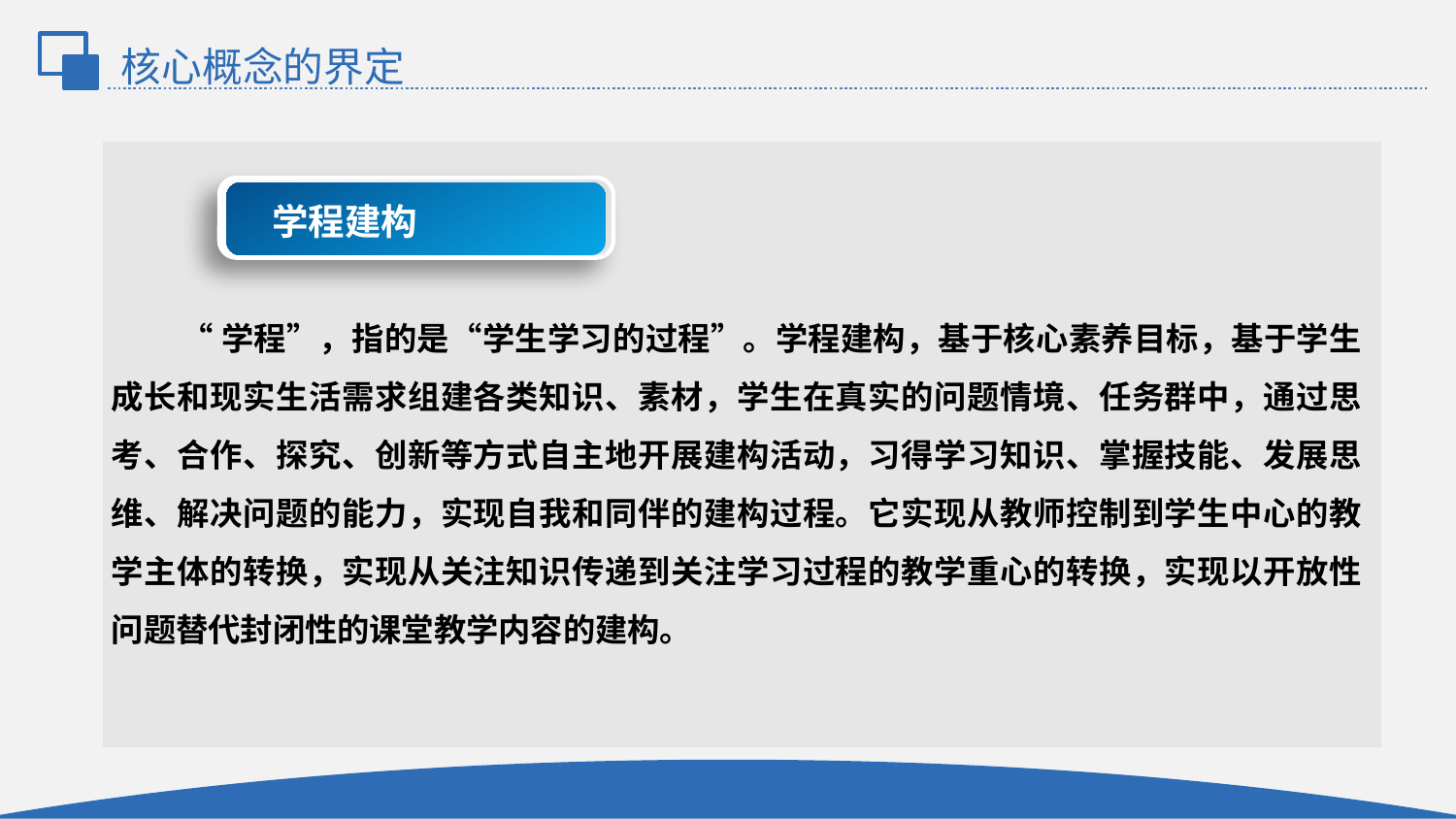

核心概念的界定

学程建构
         “学程”，指的是“学生学习的过程”。学程建构，基于核心素养目标，基于学生成长和现实生活需求组建各类知识、素材，学生在真实的问题情境、任务群中，通过思考、合作、探究、创新等方式自主地开展建构活动，习得学习知识、掌握技能、发展思维、解决问题的能力，实现自我和同伴的建构过程。它实现从教师控制到学生中心的教学主体的转换，实现从关注知识传递到关注学习过程的教学重心的转换，实现以开放性问题替代封闭性的课堂教学内容的建构。